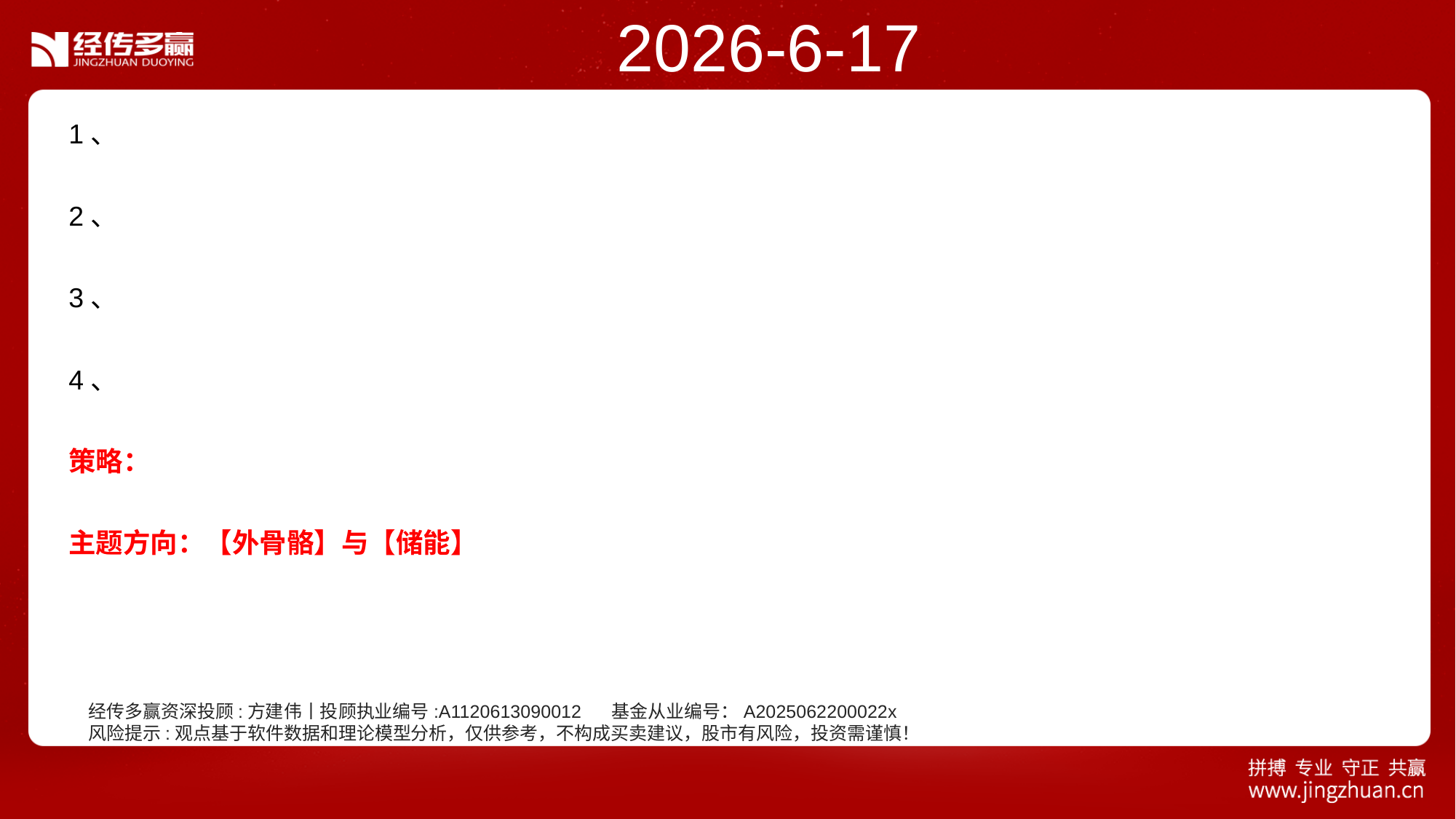

2026-6-17
1、

2、

3、

4、

策略：

主题方向：【外骨骼】与【储能】